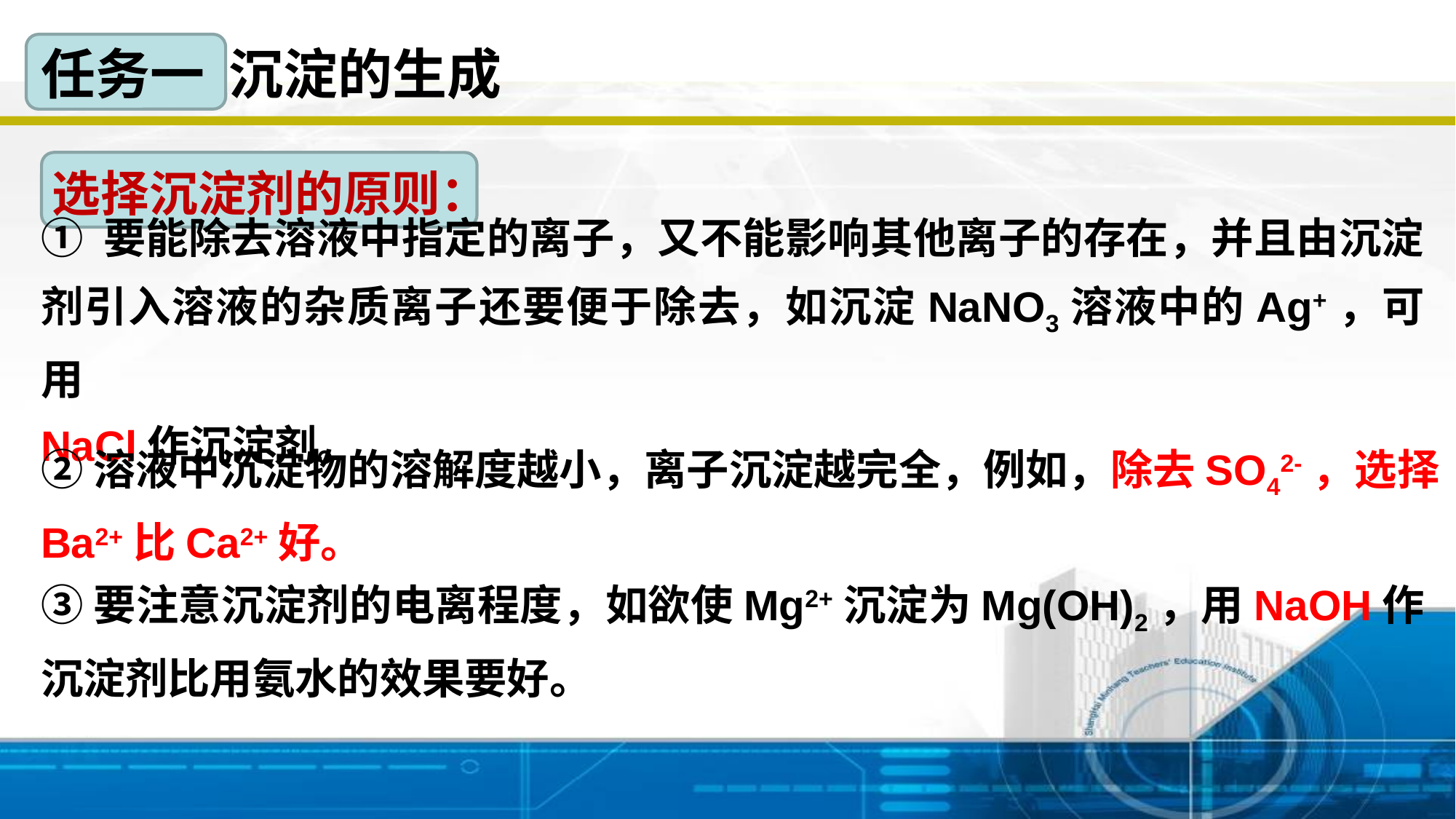

# 任务一  沉淀的生成

选择沉淀剂的原则：
① 要能除去溶液中指定的离子，又不能影响其他离子的存在，并且由沉淀剂引入溶液的杂质离子还要便于除去，如沉淀NaNO3溶液中的Ag+，可用
NaCl作沉淀剂。
②溶液中沉淀物的溶解度越小，离子沉淀越完全，例如，除去SO42-，选择Ba2+比Ca2+好。
③要注意沉淀剂的电离程度，如欲使Mg2+沉淀为Mg(OH)2，用NaOH作沉淀剂比用氨水的效果要好。